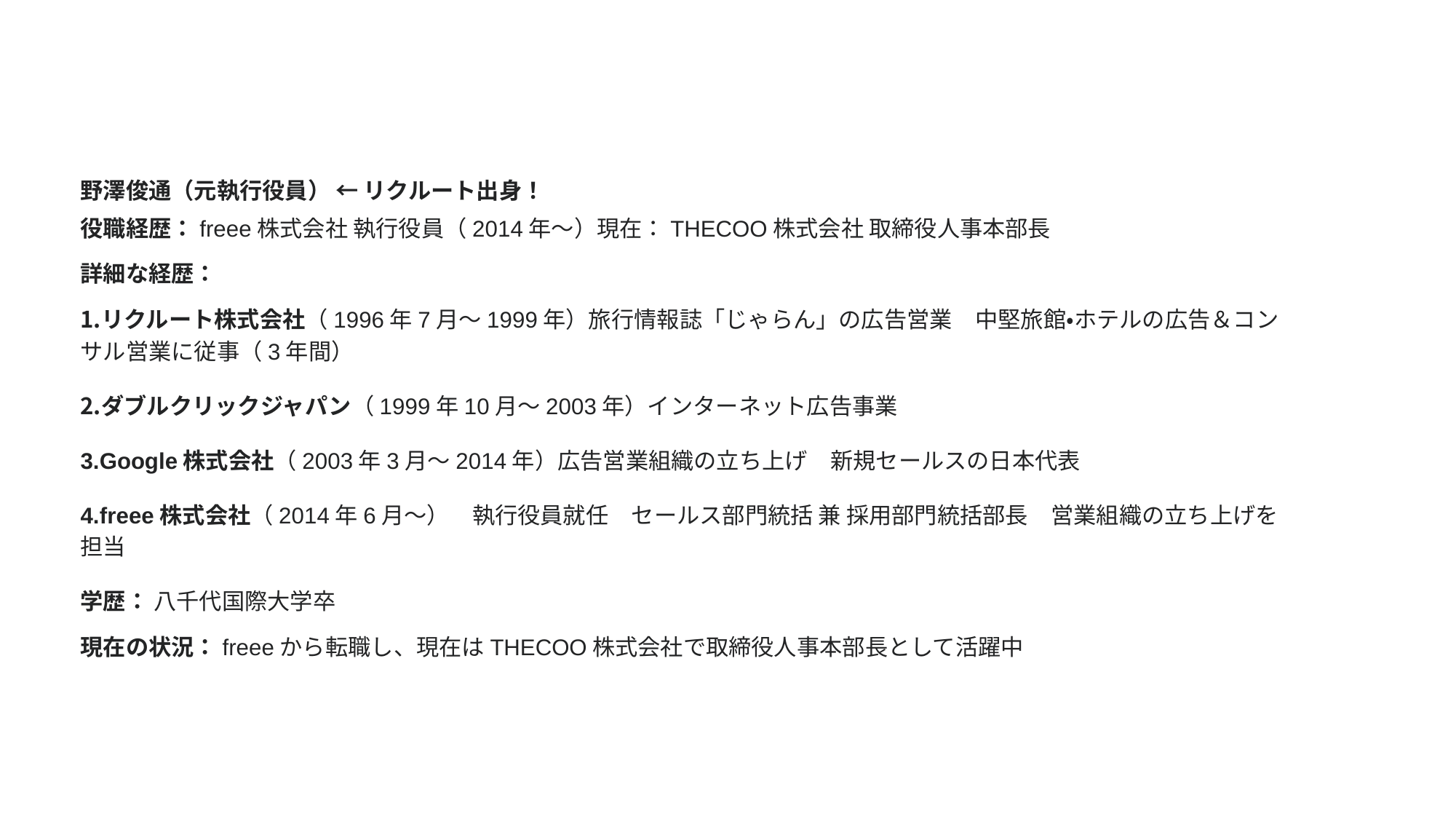

野澤俊通（元執行役員） ← リクルート出身！
役職経歴：freee株式会社 執行役員（2014年～）現在：THECOO株式会社 取締役人事本部長
詳細な経歴：
リクルート株式会社（1996年7月～1999年）旅行情報誌「じゃらん」の広告営業　中堅旅館・ホテルの広告＆コンサル営業に従事（3年間）
ダブルクリックジャパン（1999年10月～2003年）インターネット広告事業
Google株式会社（2003年3月～2014年）広告営業組織の立ち上げ　新規セールスの日本代表
freee株式会社（2014年6月～）　執行役員就任　セールス部門統括 兼 採用部門統括部長　営業組織の立ち上げを担当
学歴： 八千代国際大学卒
現在の状況：freeeから転職し、現在はTHECOO株式会社で取締役人事本部長として活躍中